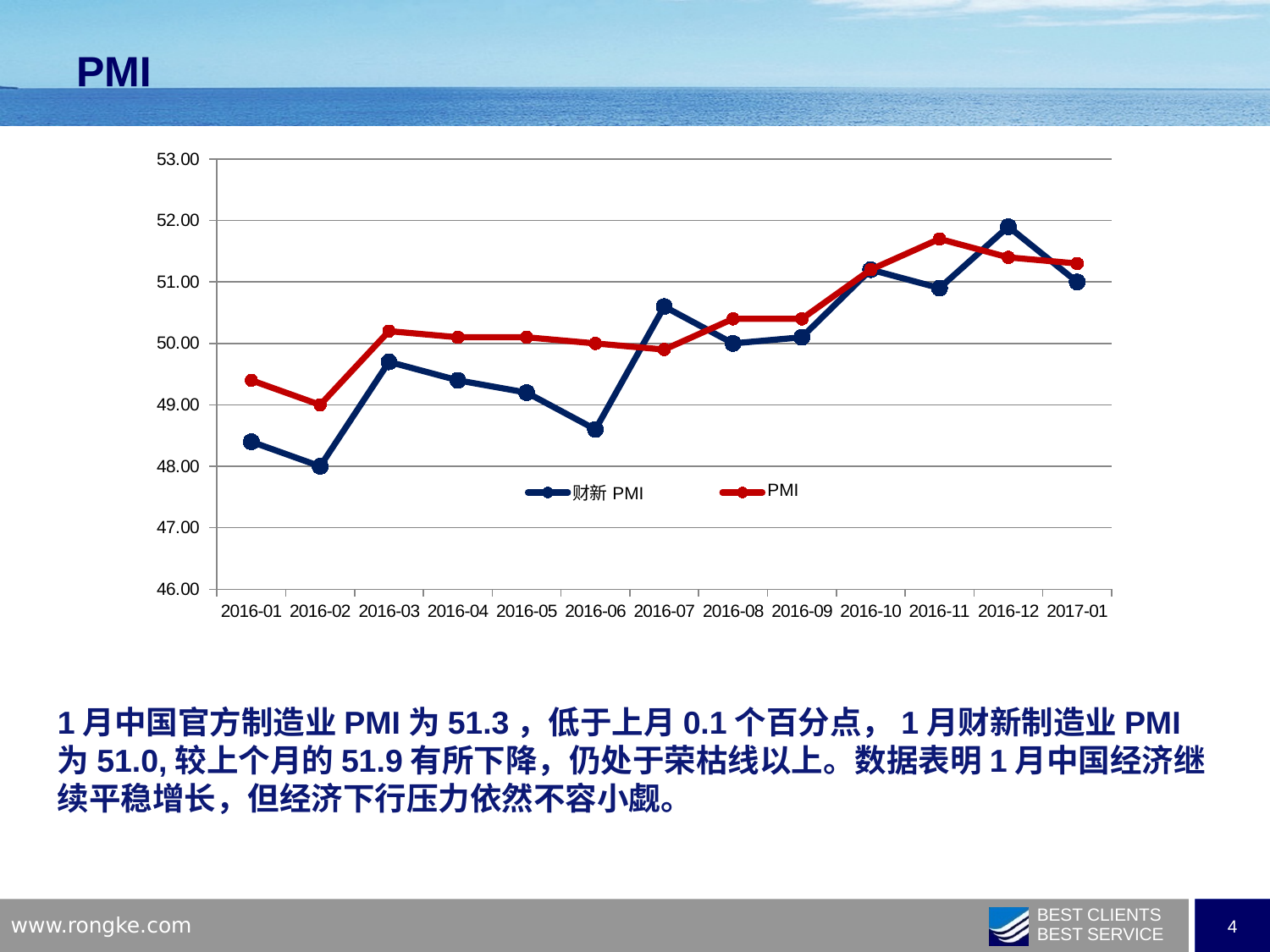

# PMI

### Chart

| Category | 财新PMI | PMI |
|---|---|---|
| 42400 | 48.4 | 49.4 |
| 42429 | 48.0 | 49.0 |
| 42460 | 49.7 | 50.2 |
| 42490 | 49.4 | 50.1 |
| 42521 | 49.2 | 50.1 |
| 42551 | 48.6 | 50.0 |
| 42582 | 50.6 | 49.9 |
| 42613 | 50.0 | 50.4 |
| 42643 | 50.1 | 50.4 |
| 42674 | 51.2 | 51.2 |
| 42704 | 50.9 | 51.7 |
| 42735 | 51.9 | 51.4 |
| 42766 | 51.0 | 51.3 |
1月中国官方制造业PMI为51.3，低于上月0.1个百分点，1月财新制造业PMI为51.0,较上个月的51.9有所下降，仍处于荣枯线以上。数据表明1月中国经济继续平稳增长，但经济下行压力依然不容小觑。